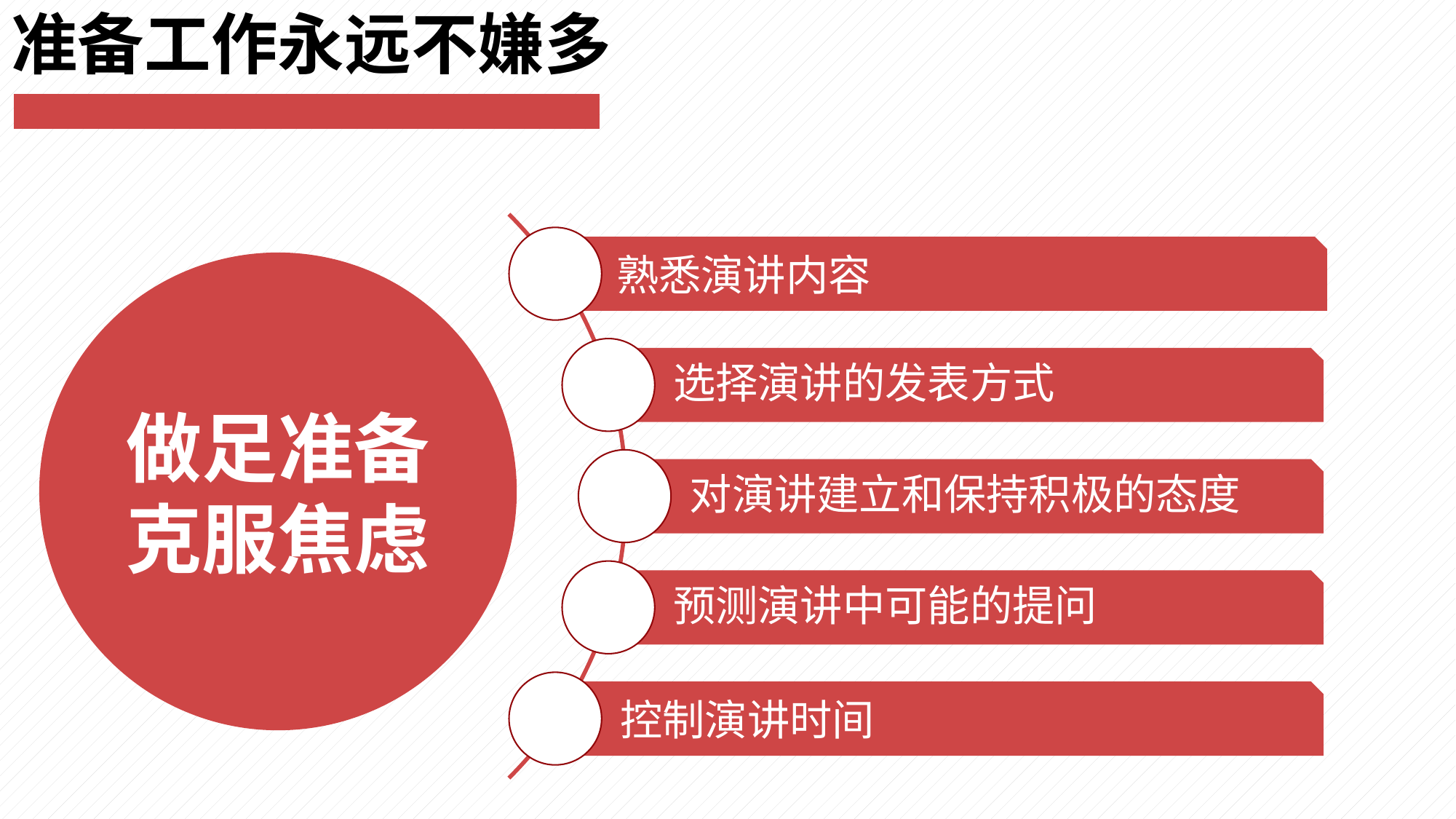

# 准备工作永远不嫌多

熟悉演讲内容

选择演讲的发表方式

对演讲建立和保持积极的态度

预测演讲中可能的提问

控制演讲时间

做足准备克服焦虑